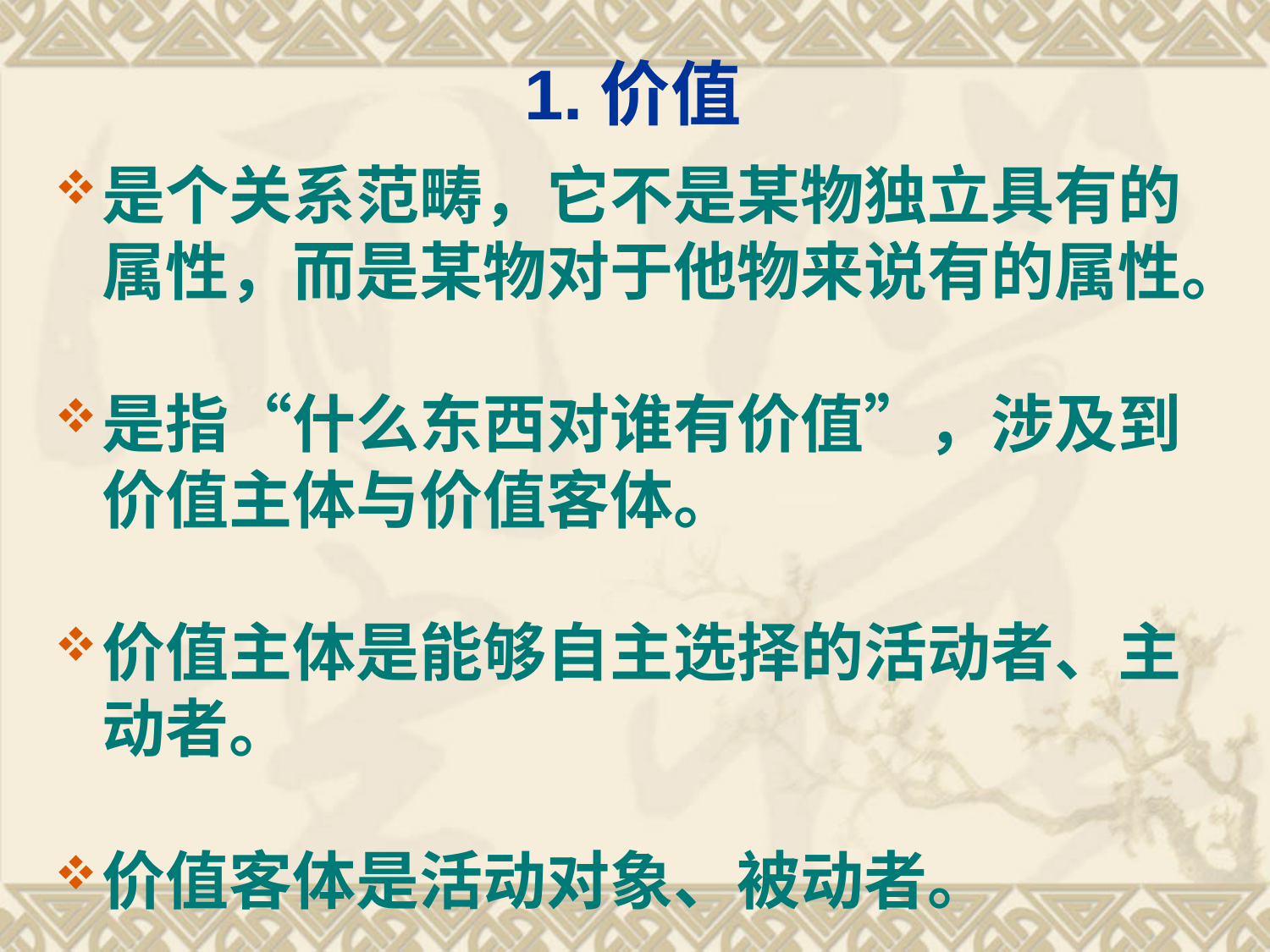

# 1.价值
是个关系范畴，它不是某物独立具有的属性，而是某物对于他物来说有的属性。

是指“什么东西对谁有价值”，涉及到价值主体与价值客体。

价值主体是能够自主选择的活动者、主动者。

价值客体是活动对象、被动者。